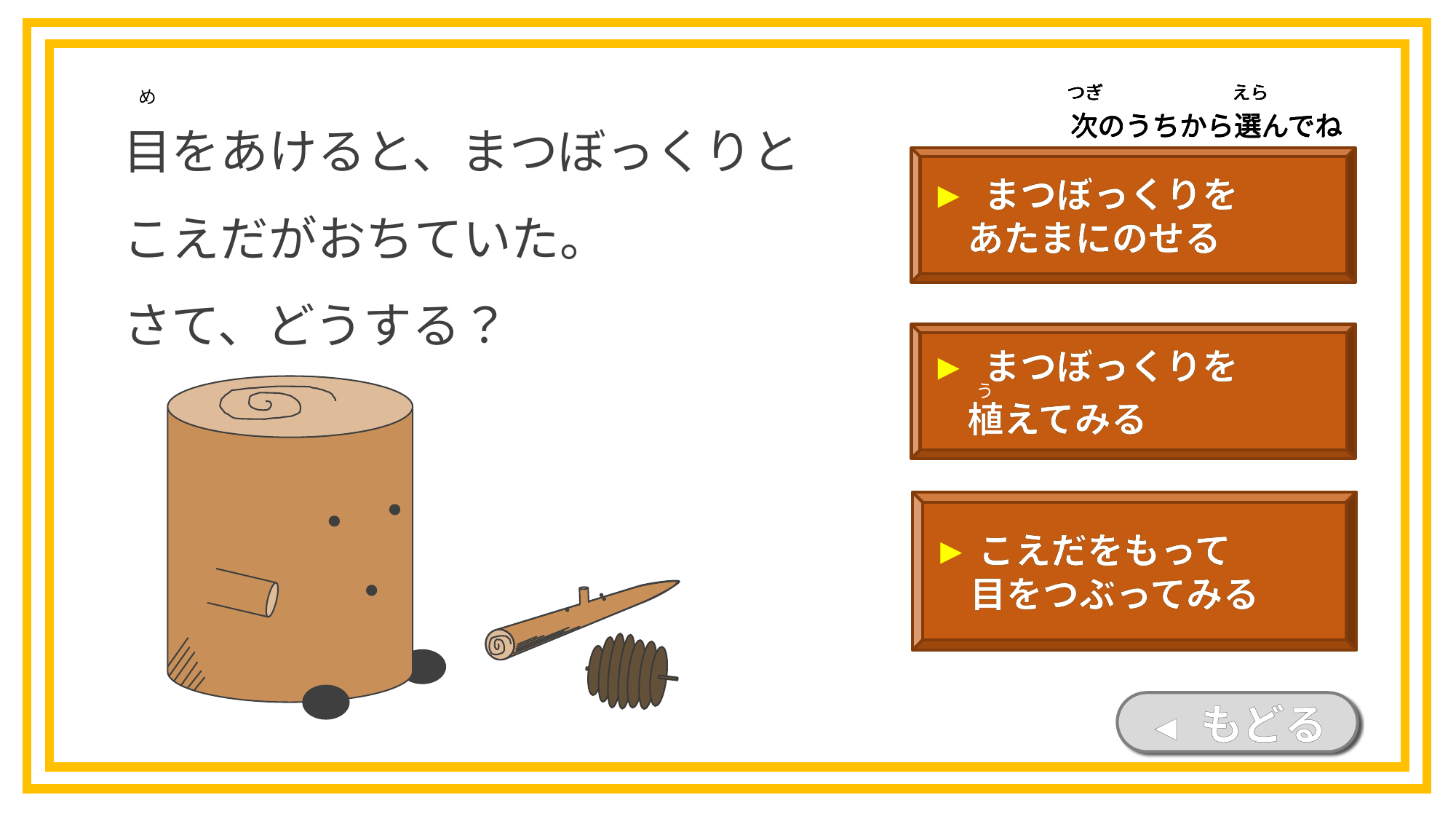

つぎ
えら
次のうちから選んでね
つぎ
えら
次のうちから選んでね
つぎ
えら
次のうちから選んでね
つぎ
えら
次のうちから選んでね
め
目をあけると、まつぼっくりと
こえだがおちていた。
さて、どうする？
► まつぼっくりを
　あたまにのせる
► まつぼっくりを
　植えてみる
う

►こえだをもって
　目をつぶってみる

◄ もどる